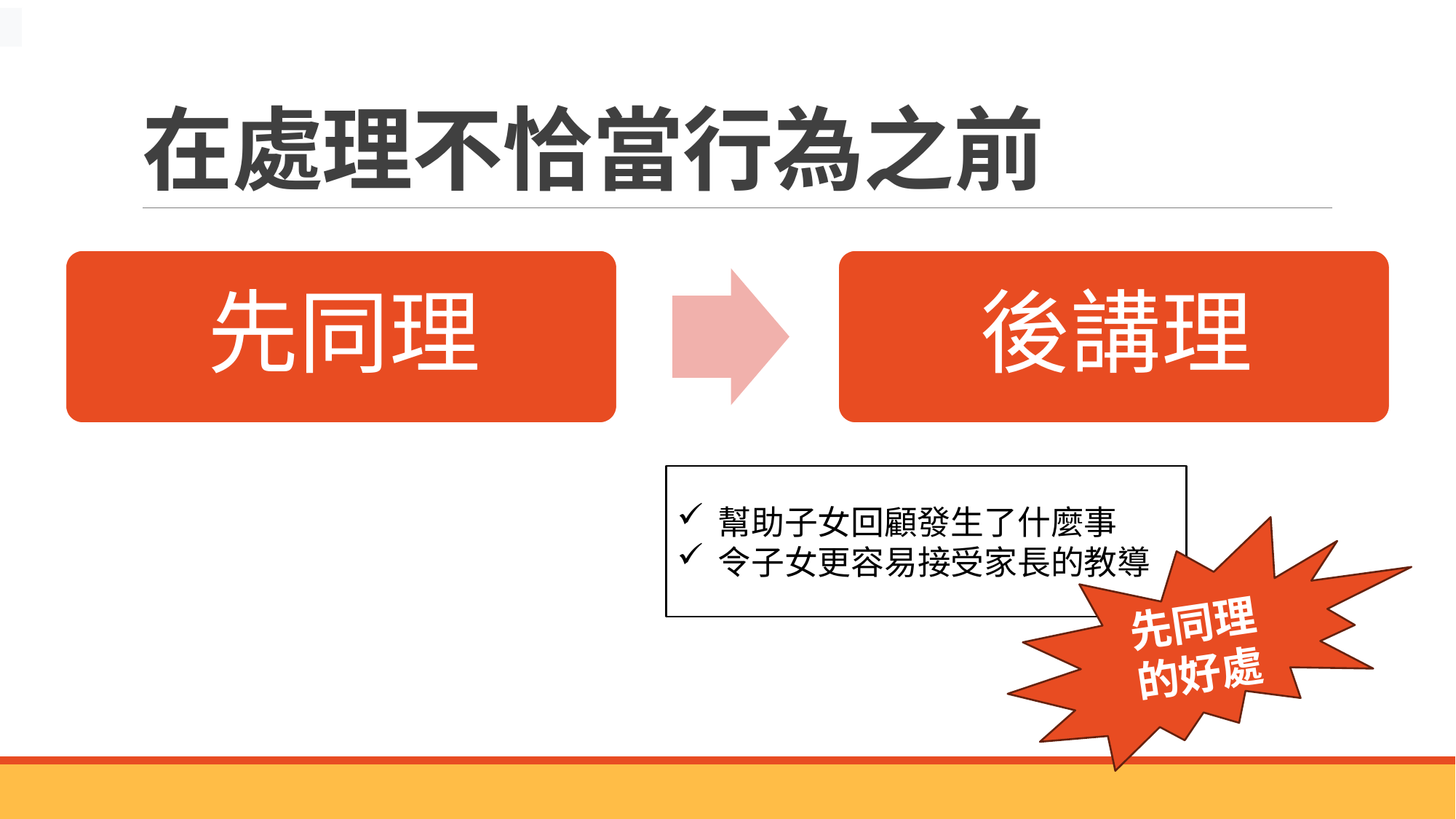

# 在處理不恰當行為之前
先同理

後講理
幫助子女回顧發生了什麼事
令子女更容易接受家長的教導
先同理的好處